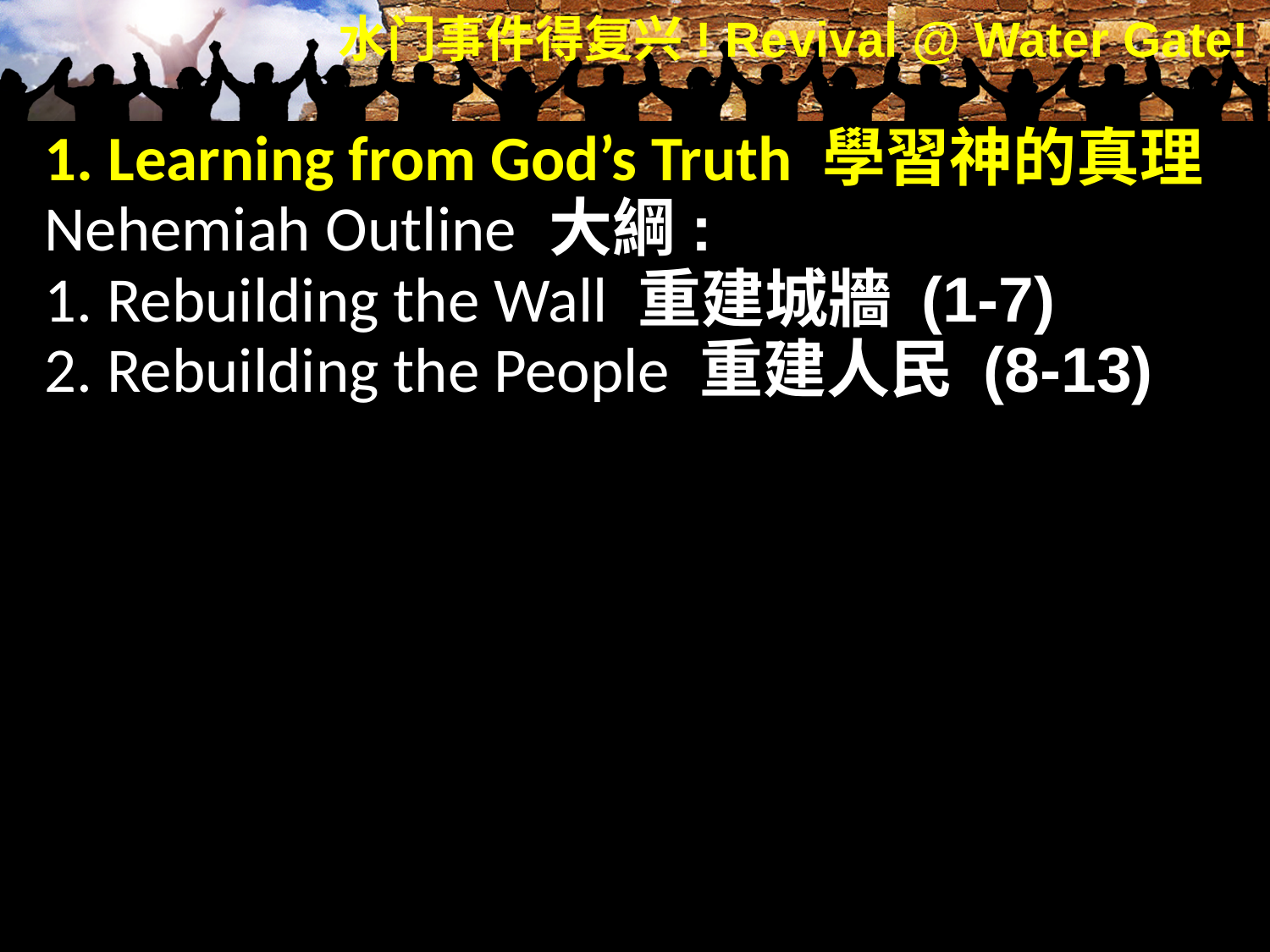

1. Learning from God’s Truth 學習神的真理
Nehemiah Outline 大綱:
1. Rebuilding the Wall 重建城牆 (1-7)
2. Rebuilding the People 重建人民 (8-13)